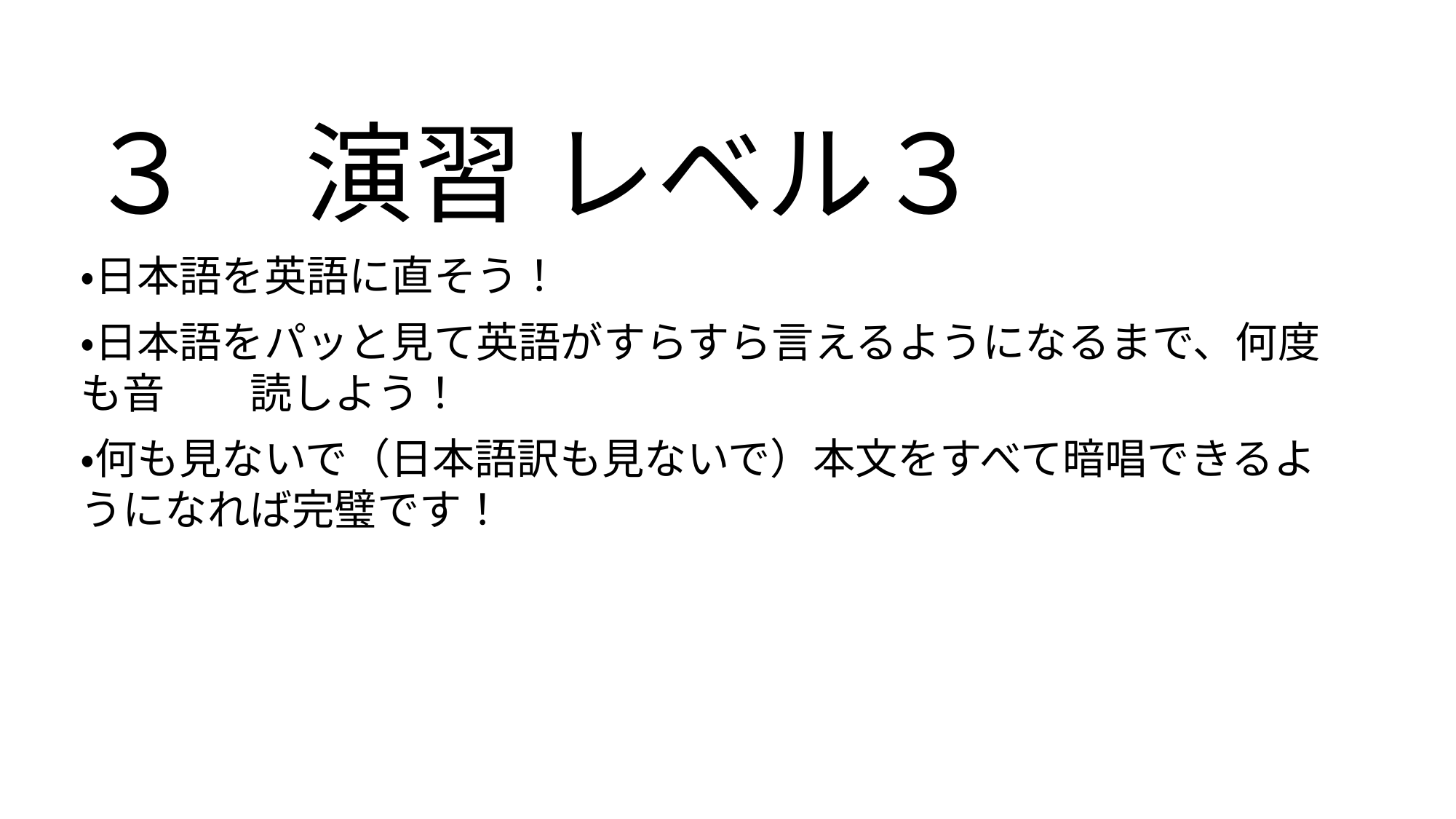

# ３　演習 レベル３
・日本語を英語に直そう！
・日本語をパッと見て英語がすらすら言えるようになるまで、何度も音　　読しよう！
・何も見ないで（日本語訳も見ないで）本文をすべて暗唱できるようになれば完璧です！